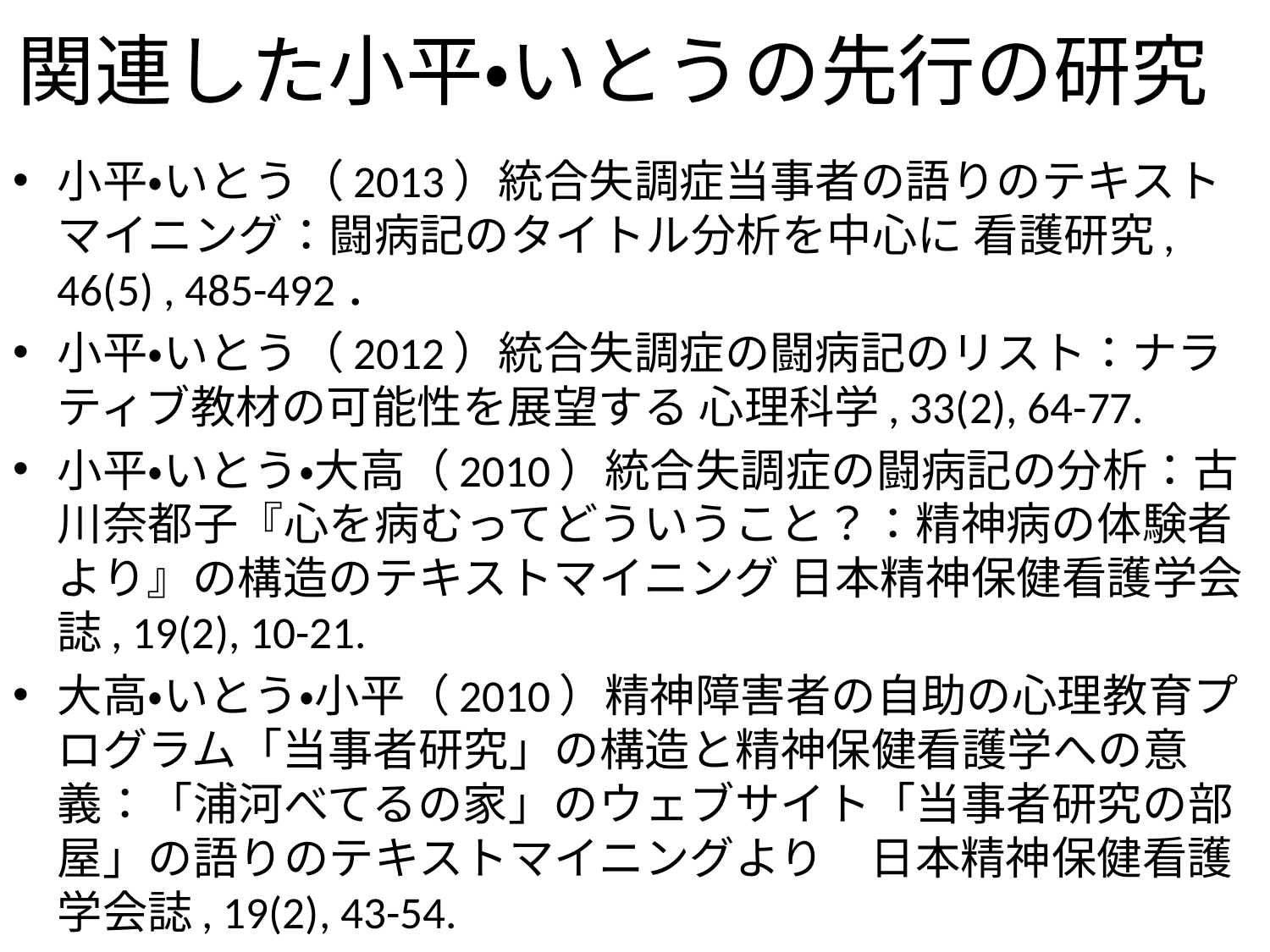

# 関連した小平・いとうの先行の研究
小平・いとう（2013）統合失調症当事者の語りのテキストマイニング：闘病記のタイトル分析を中心に 看護研究, 46(5) , 485-492．
小平・いとう（2012）統合失調症の闘病記のリスト：ナラティブ教材の可能性を展望する 心理科学, 33(2), 64-77.
小平・いとう・大高（2010）統合失調症の闘病記の分析：古川奈都子『心を病むってどういうこと？：精神病の体験者より』の構造のテキストマイニング 日本精神保健看護学会誌, 19(2), 10-21.
大高・いとう・小平（2010）精神障害者の自助の心理教育プログラム「当事者研究」の構造と精神保健看護学への意義：「浦河べてるの家」のウェブサイト「当事者研究の部屋」の語りのテキストマイニングより　日本精神保健看護学会誌, 19(2), 43-54.